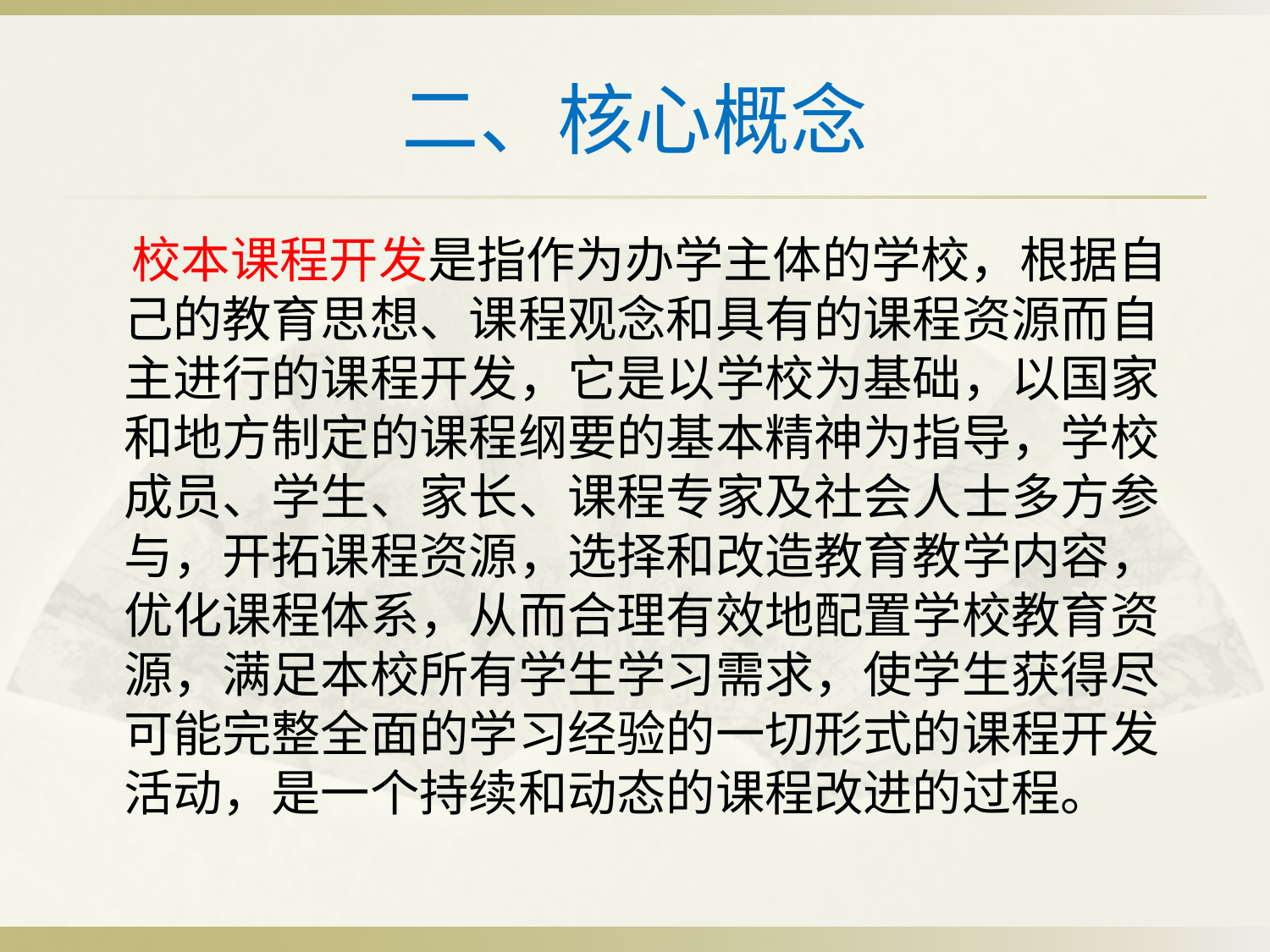

# 二、核心概念
    校本课程开发是指作为办学主体的学校，根据自己的教育思想、课程观念和具有的课程资源而自主进行的课程开发，它是以学校为基础，以国家和地方制定的课程纲要的基本精神为指导，学校成员、学生、家长、课程专家及社会人士多方参与，开拓课程资源，选择和改造教育教学内容，优化课程体系，从而合理有效地配置学校教育资源，满足本校所有学生学习需求，使学生获得尽可能完整全面的学习经验的一切形式的课程开发活动，是一个持续和动态的课程改进的过程。